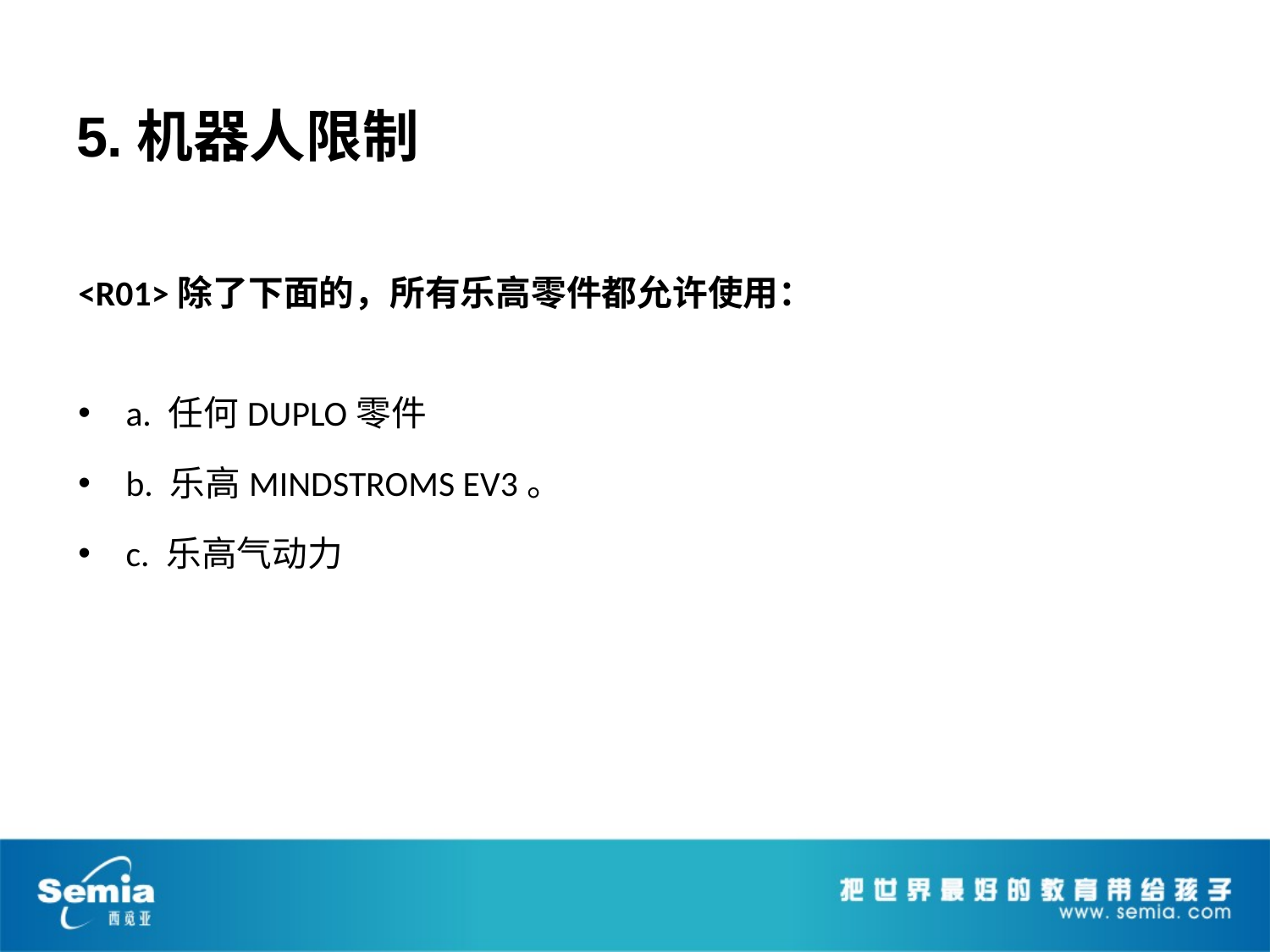

# 5.机器人限制
<R01>除了下面的，所有乐高零件都允许使用：

a. 任何DUPLO零件
b. 乐高MINDSTROMS EV3。
c. 乐高气动力